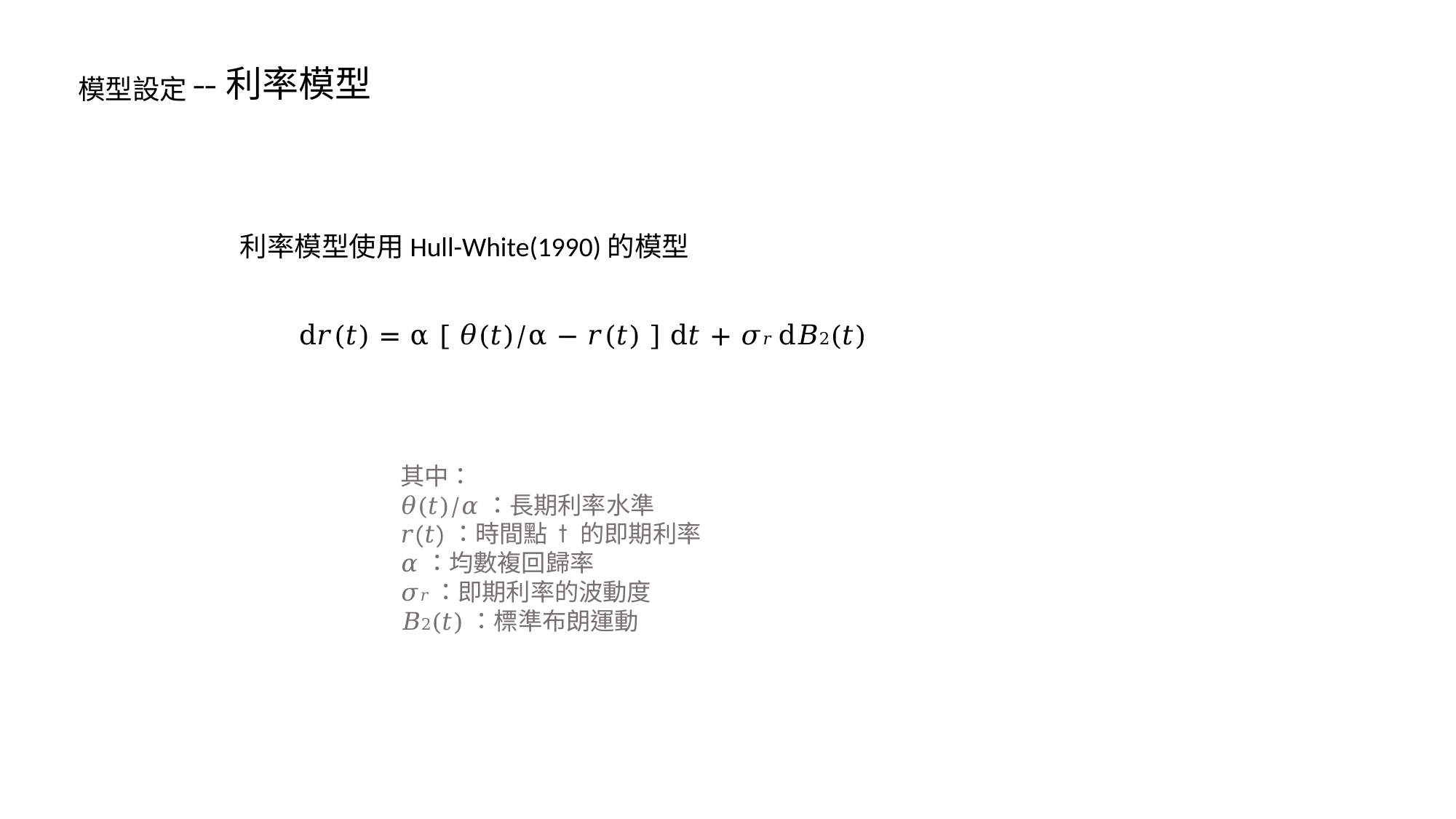

--利率模型
模型設定
利率模型使用Hull-White(1990)的模型
d𝑟(𝑡) = α [ 𝜃(𝑡)/α − 𝑟(𝑡) ] d𝑡 + 𝜎𝑟 d𝐵2(𝑡)
其中：
𝜃(𝑡)/𝛼：長期利率水準
𝑟(𝑡)：時間點 t 的即期利率
𝛼：均數複回歸率
𝜎𝑟：即期利率的波動度
𝐵2(𝑡)：標準布朗運動